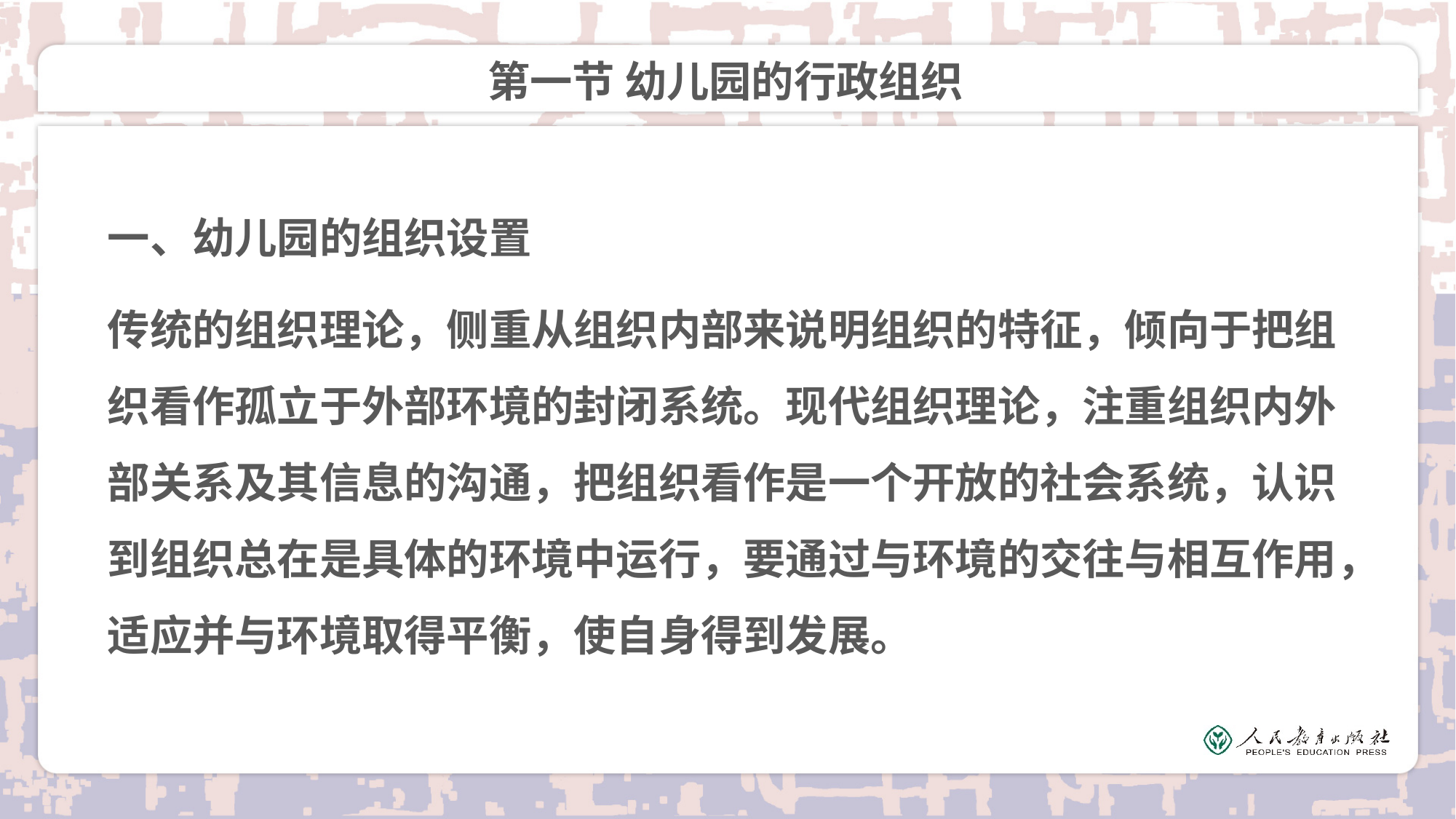

# 第一节 幼儿园的行政组织
一、幼儿园的组织设置
传统的组织理论，侧重从组织内部来说明组织的特征，倾向于把组织看作孤立于外部环境的封闭系统。现代组织理论，注重组织内外部关系及其信息的沟通，把组织看作是一个开放的社会系统，认识到组织总在是具体的环境中运行，要通过与环境的交往与相互作用，适应并与环境取得平衡，使自身得到发展。